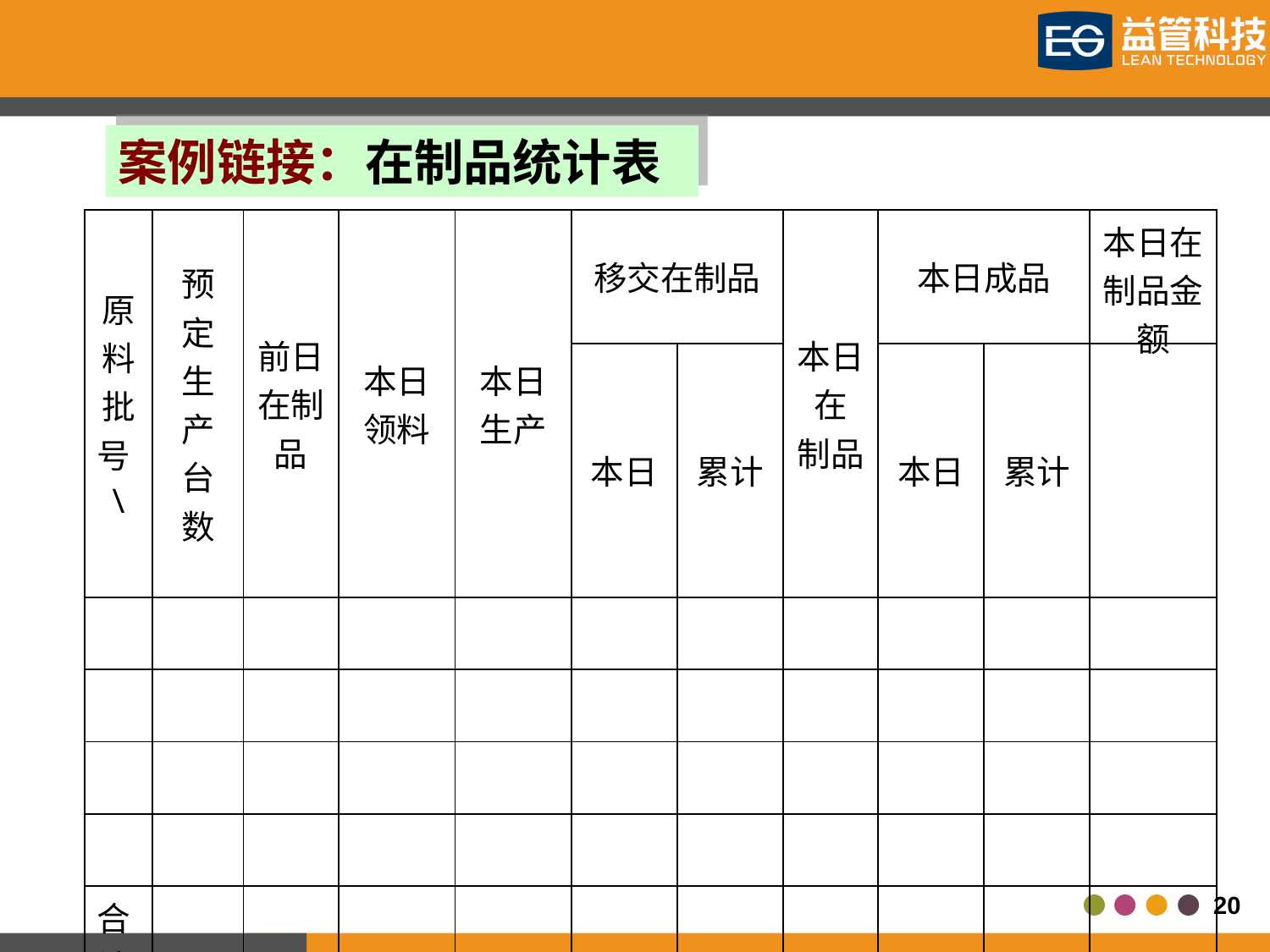

案例链接：在制品统计表
| 原料 批号\ | 预定生 产台数 | 前日 在制品 | 本日 领料 | 本日 生产 | 移交在制品 |  | 本日在 制品 | 本日成品 |  | 本日在制品金额 |
| --- | --- | --- | --- | --- | --- | --- | --- | --- | --- | --- |
|  |  |  |  |  | 本日 | 累计 |  | 本日 | 累计 |  |
|  |  |  |  |  |  |  |  |  |  |  |
|  |  |  |  |  |  |  |  |  |  |  |
|  |  |  |  |  |  |  |  |  |  |  |
|  |  |  |  |  |  |  |  |  |  |  |
| 合计 |  |  |  |  |  |  |  |  |  |  |